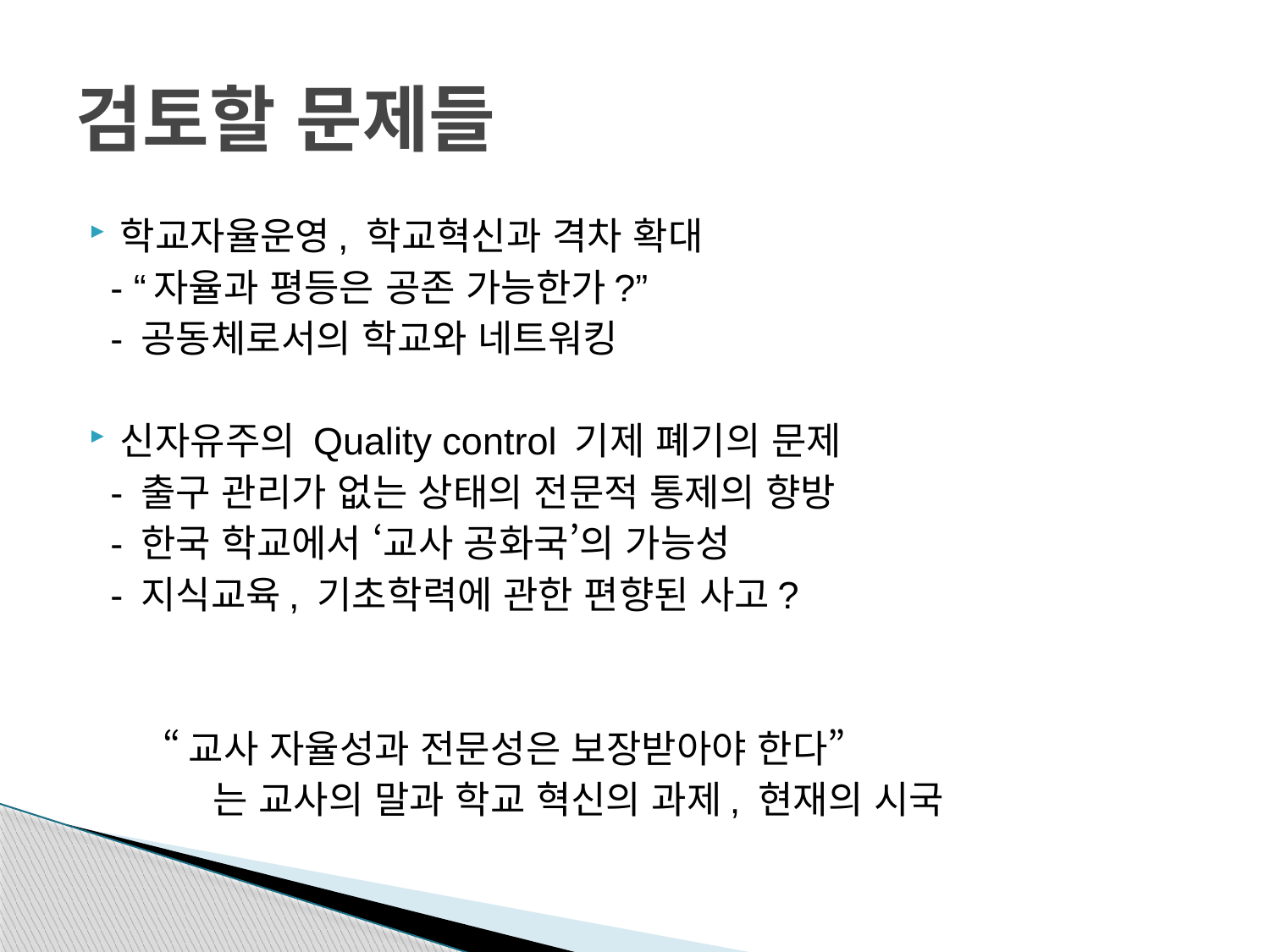

# 검토할 문제들
학교자율운영, 학교혁신과 격차 확대
  - “자율과 평등은 공존 가능한가?”
  - 공동체로서의 학교와 네트워킹

신자유주의 Quality control 기제 폐기의 문제
  - 출구 관리가 없는 상태의 전문적 통제의 향방
  - 한국 학교에서 ‘교사 공화국’의 가능성
  - 지식교육, 기초학력에 관한 편향된 사고?

       “교사 자율성과 전문성은 보장받아야 한다”
           는 교사의 말과 학교 혁신의 과제, 현재의 시국